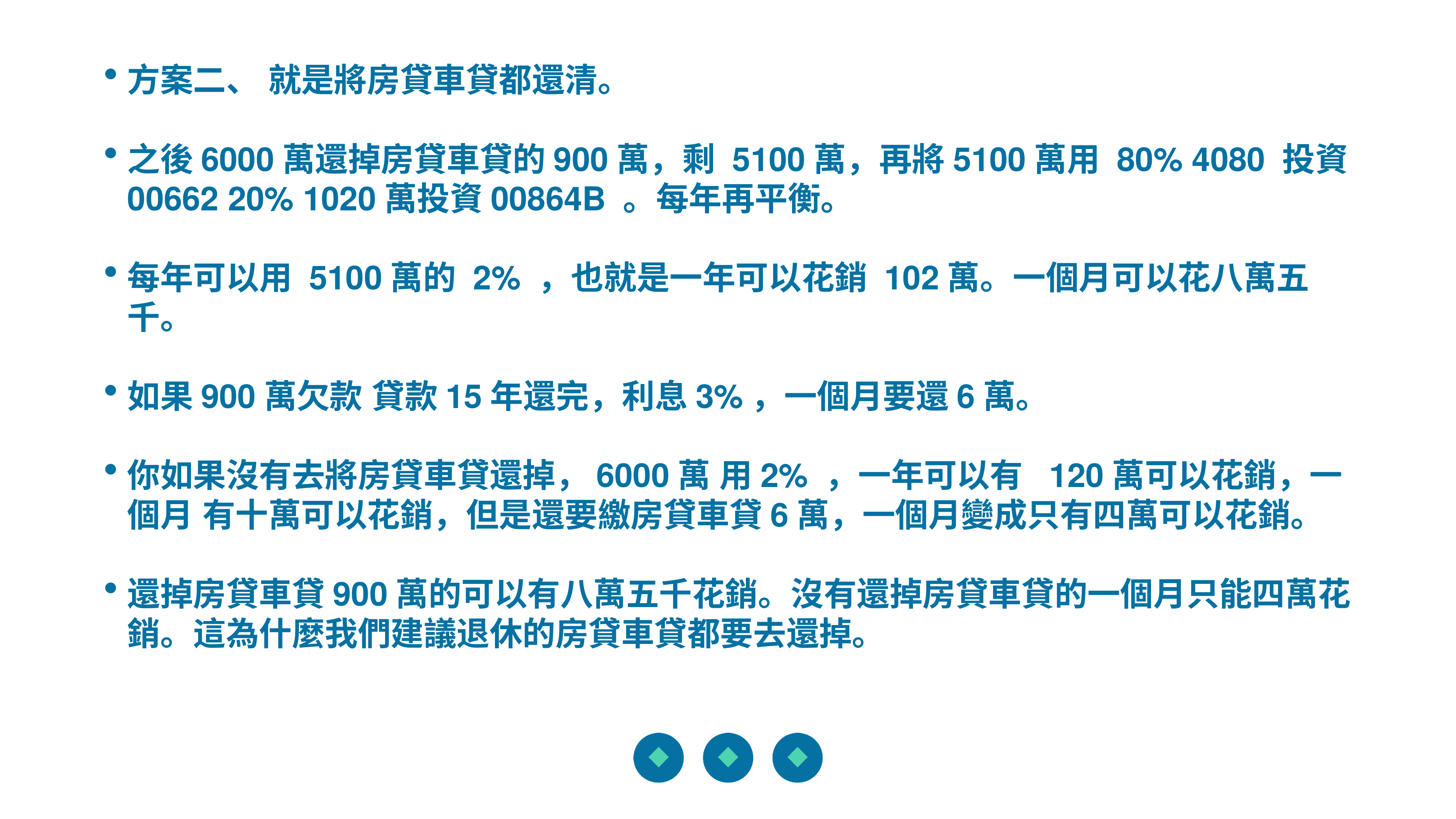

方案二、 就是將房貸車貸都還清。

之後6000萬還掉房貸車貸的900萬，剩 5100萬，再將5100萬用 80% 4080 投資00662 20% 1020萬投資00864B 。每年再平衡。

每年可以用 5100萬的 2% ，也就是一年可以花銷 102萬。一個月可以花八萬五千。

如果900萬欠款 貸款15年還完，利息3%，一個月要還6萬。

你如果沒有去將房貸車貸還掉，6000萬 用2% ，一年可以有  120萬可以花銷，一個月 有十萬可以花銷，但是還要繳房貸車貸6萬，一個月變成只有四萬可以花銷。

還掉房貸車貸900萬的可以有八萬五千花銷。沒有還掉房貸車貸的一個月只能四萬花銷。這為什麼我們建議退休的房貸車貸都要去還掉。